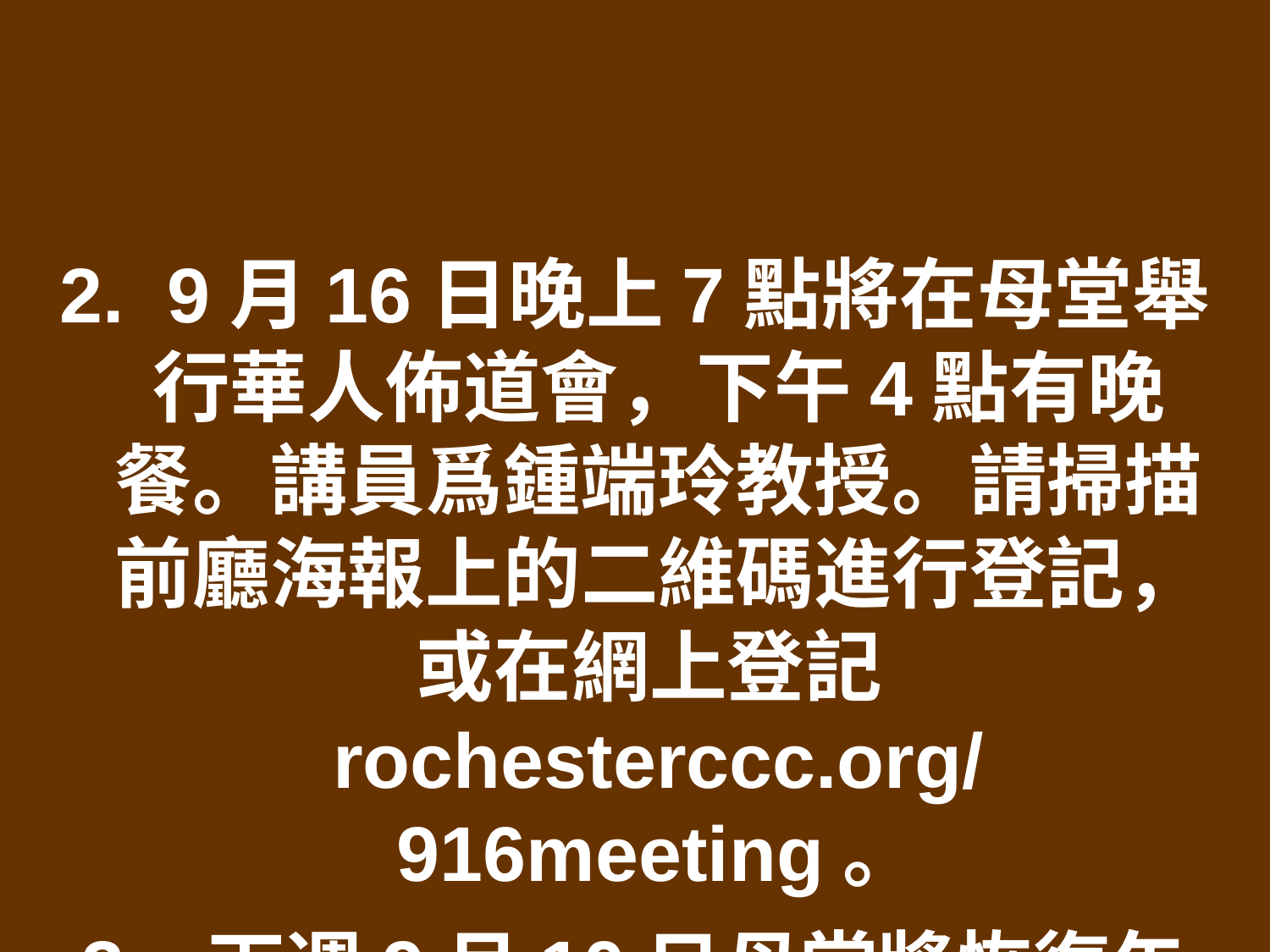

2.  9月16日晚上7點將在母堂舉行華人佈道會，下午4點有晚餐。講員爲鍾端玲教授。請掃描前廳海報上的二維碼進行登記，或在網上登記rochesterccc.org/916meeting。
3.  下週9月10日母堂將恢復午餐。希望大家能夠留下來度過一段團契時光。